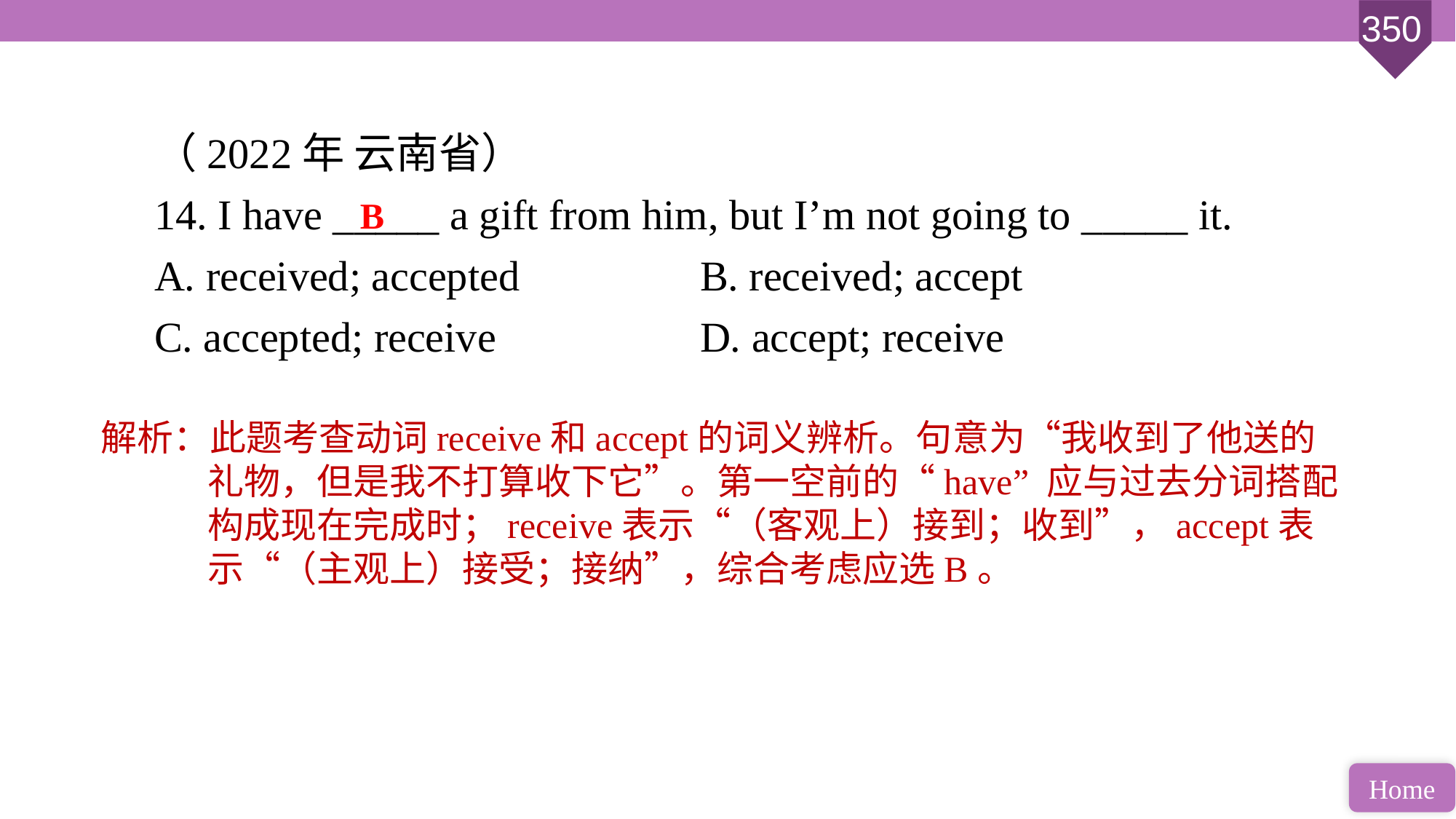

（2022年 云南省）
14. I have _____ a gift from him, but I’m not going to _____ it.
A. received; accepted 		B. received; accept
C. accepted; receive 		D. accept; receive
B
解析：此题考查动词receive和accept的词义辨析。句意为“我收到了他送的礼物，但是我不打算收下它”。第一空前的“have” 应与过去分词搭配构成现在完成时；receive表示“（客观上）接到；收到”，accept表示“（主观上）接受；接纳”，综合考虑应选B。